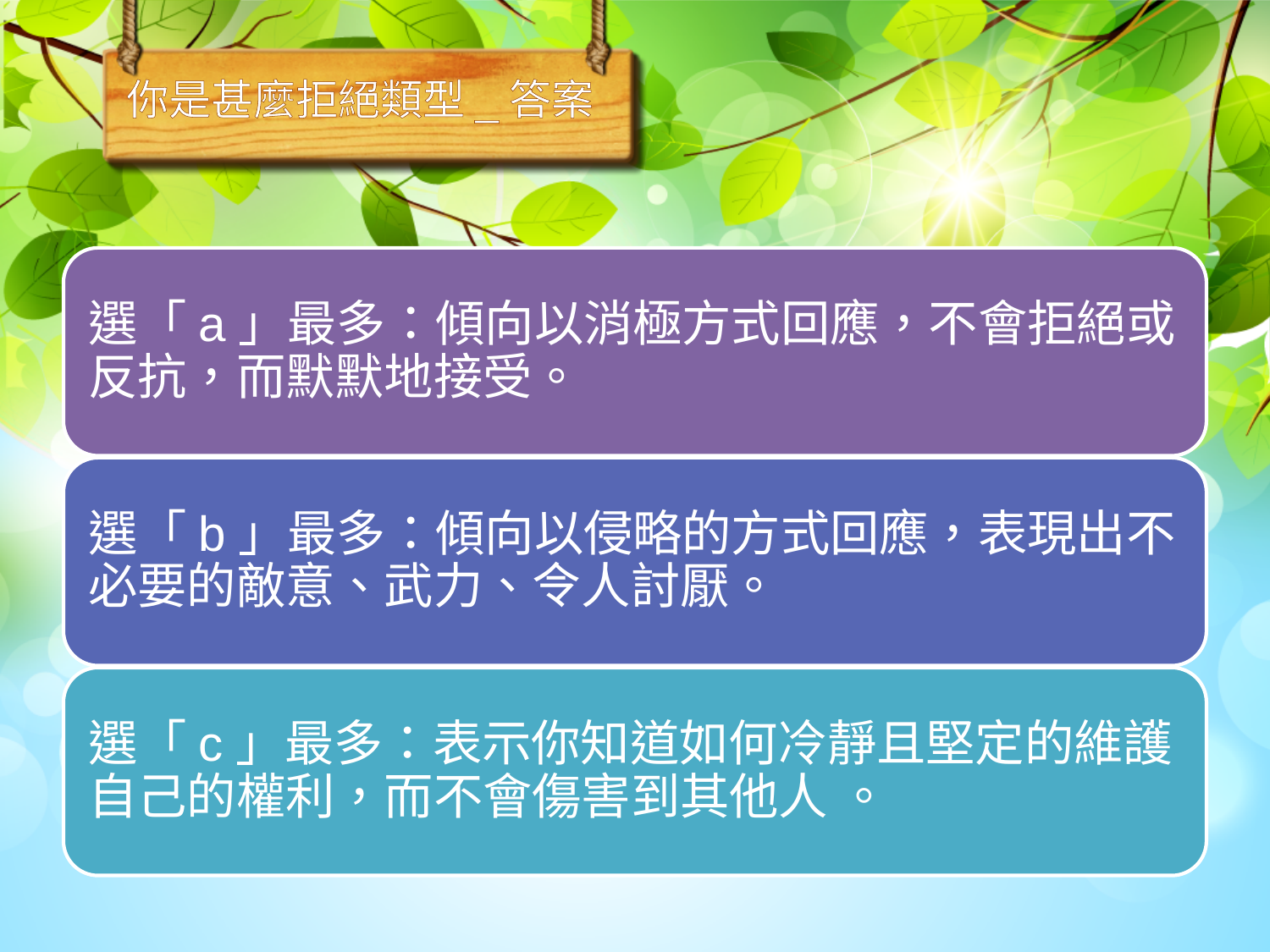

你是甚麼拒絕類型_答案
選「a」最多：傾向以消極方式回應，不會拒絕或反抗，而默默地接受。
選「b」最多：傾向以侵略的方式回應，表現出不必要的敵意、武力、令人討厭。
選「c」最多：表示你知道如何冷靜且堅定的維護自己的權利，而不會傷害到其他人 。